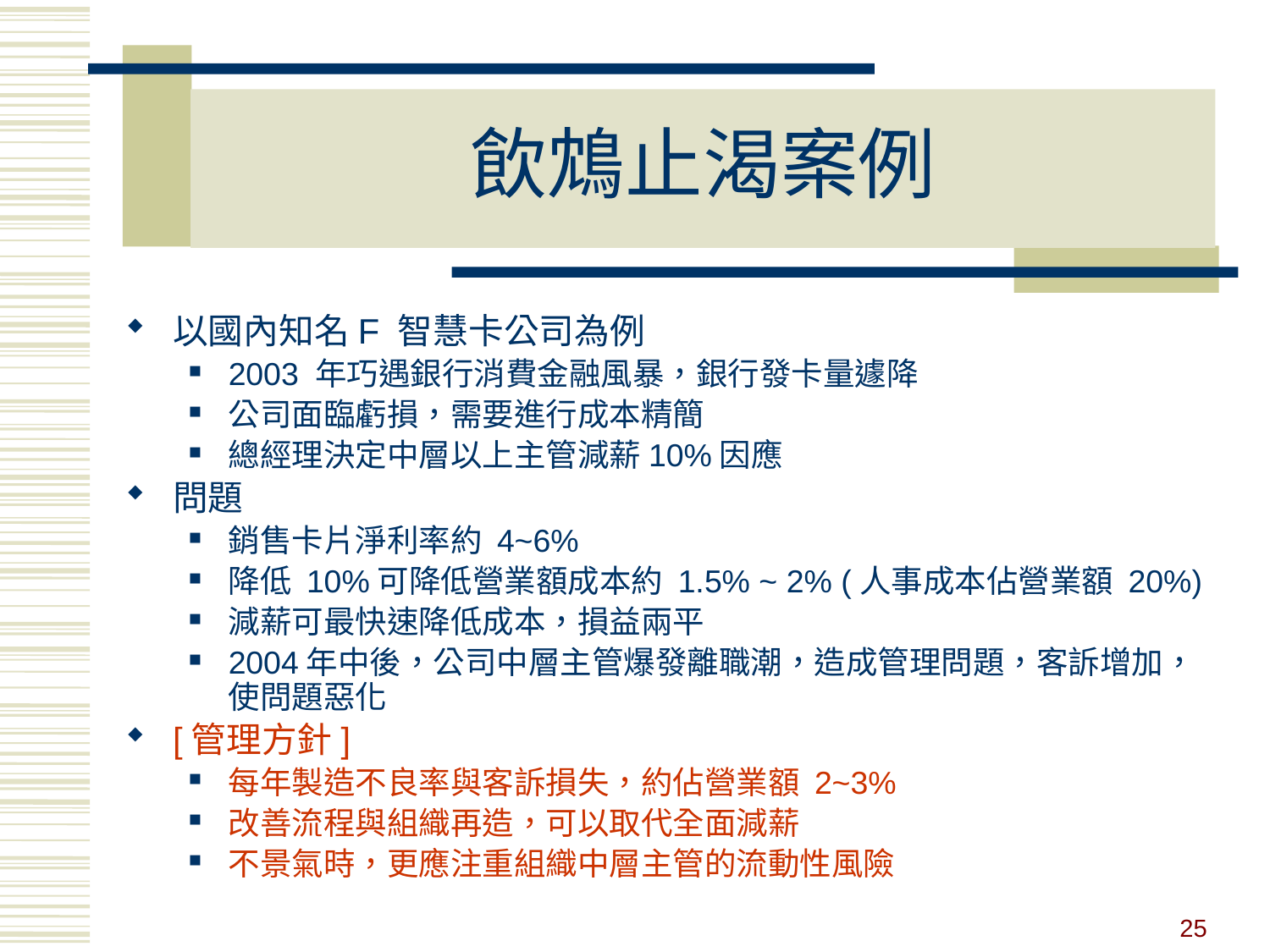

# 飲鴆止渴案例
以國內知名F 智慧卡公司為例
2003 年巧遇銀行消費金融風暴，銀行發卡量遽降
公司面臨虧損，需要進行成本精簡
總經理決定中層以上主管減薪10%因應
問題
銷售卡片淨利率約 4~6%
降低 10%可降低營業額成本約 1.5% ~ 2% (人事成本佔營業額 20%)
減薪可最快速降低成本，損益兩平
2004年中後，公司中層主管爆發離職潮，造成管理問題，客訴增加，使問題惡化
[管理方針]
每年製造不良率與客訴損失，約佔營業額 2~3%
改善流程與組織再造，可以取代全面減薪
不景氣時，更應注重組織中層主管的流動性風險
25